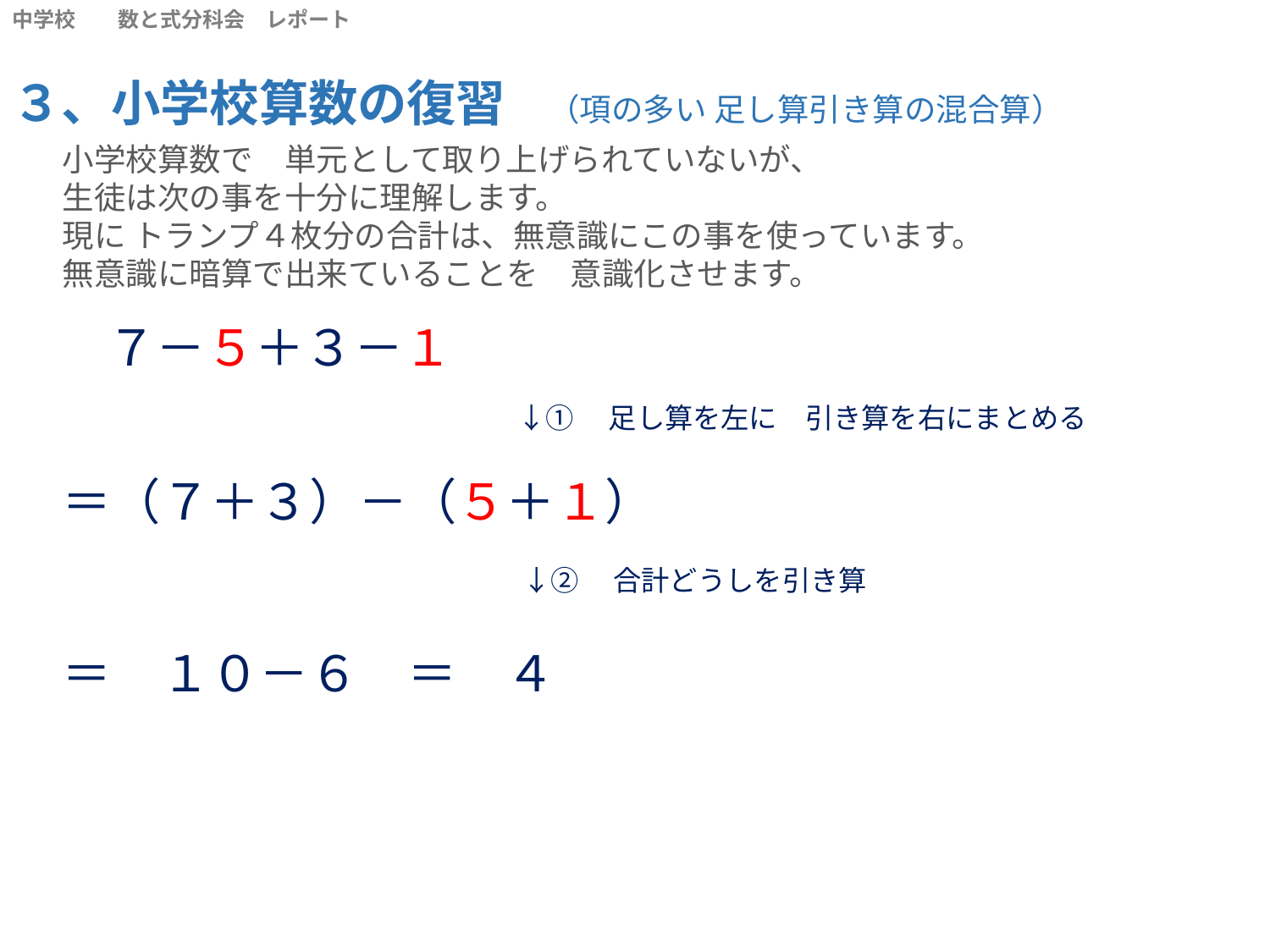

中学校　　数と式分科会　レポート
３、小学校算数の復習　（項の多い 足し算引き算の混合算）
小学校算数で　単元として取り上げられていないが、
生徒は次の事を十分に理解します。
現に トランプ４枚分の合計は、無意識にこの事を使っています。
無意識に暗算で出来ていることを　意識化させます。
７－５＋３－１
↓①　足し算を左に　引き算を右にまとめる
＝（７＋３）－（５＋１）
↓②　合計どうしを引き算
＝　１０－６　＝　４